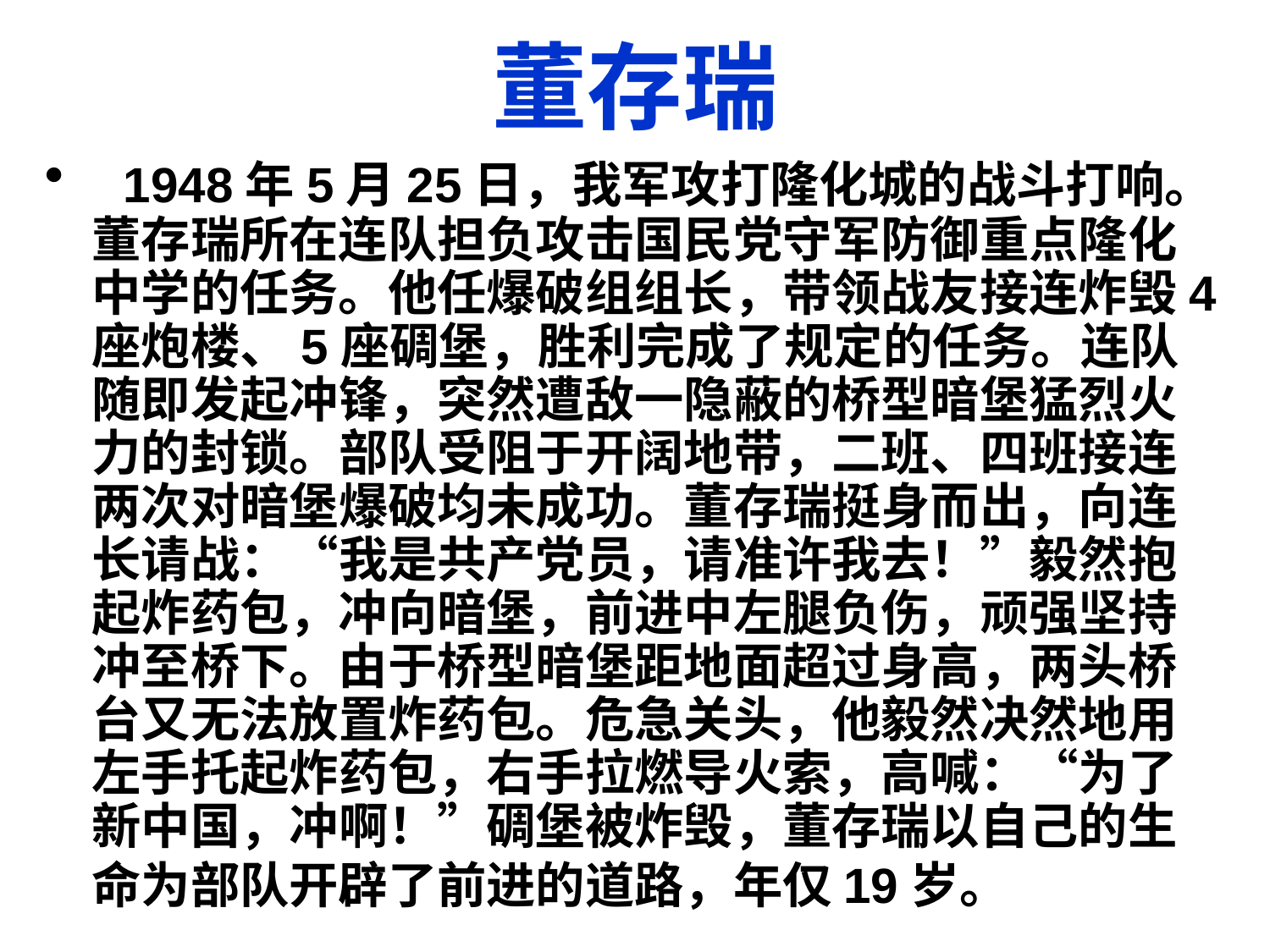

# 董存瑞
  1948年5月25日，我军攻打隆化城的战斗打响。董存瑞所在连队担负攻击国民党守军防御重点隆化中学的任务。他任爆破组组长，带领战友接连炸毁4座炮楼、5座碉堡，胜利完成了规定的任务。连队随即发起冲锋，突然遭敌一隐蔽的桥型暗堡猛烈火力的封锁。部队受阻于开阔地带，二班、四班接连两次对暗堡爆破均未成功。董存瑞挺身而出，向连长请战：“我是共产党员，请准许我去！”毅然抱起炸药包，冲向暗堡，前进中左腿负伤，顽强坚持冲至桥下。由于桥型暗堡距地面超过身高，两头桥台又无法放置炸药包。危急关头，他毅然决然地用左手托起炸药包，右手拉燃导火索，高喊：“为了新中国，冲啊！”碉堡被炸毁，董存瑞以自己的生命为部队开辟了前进的道路，年仅19岁。